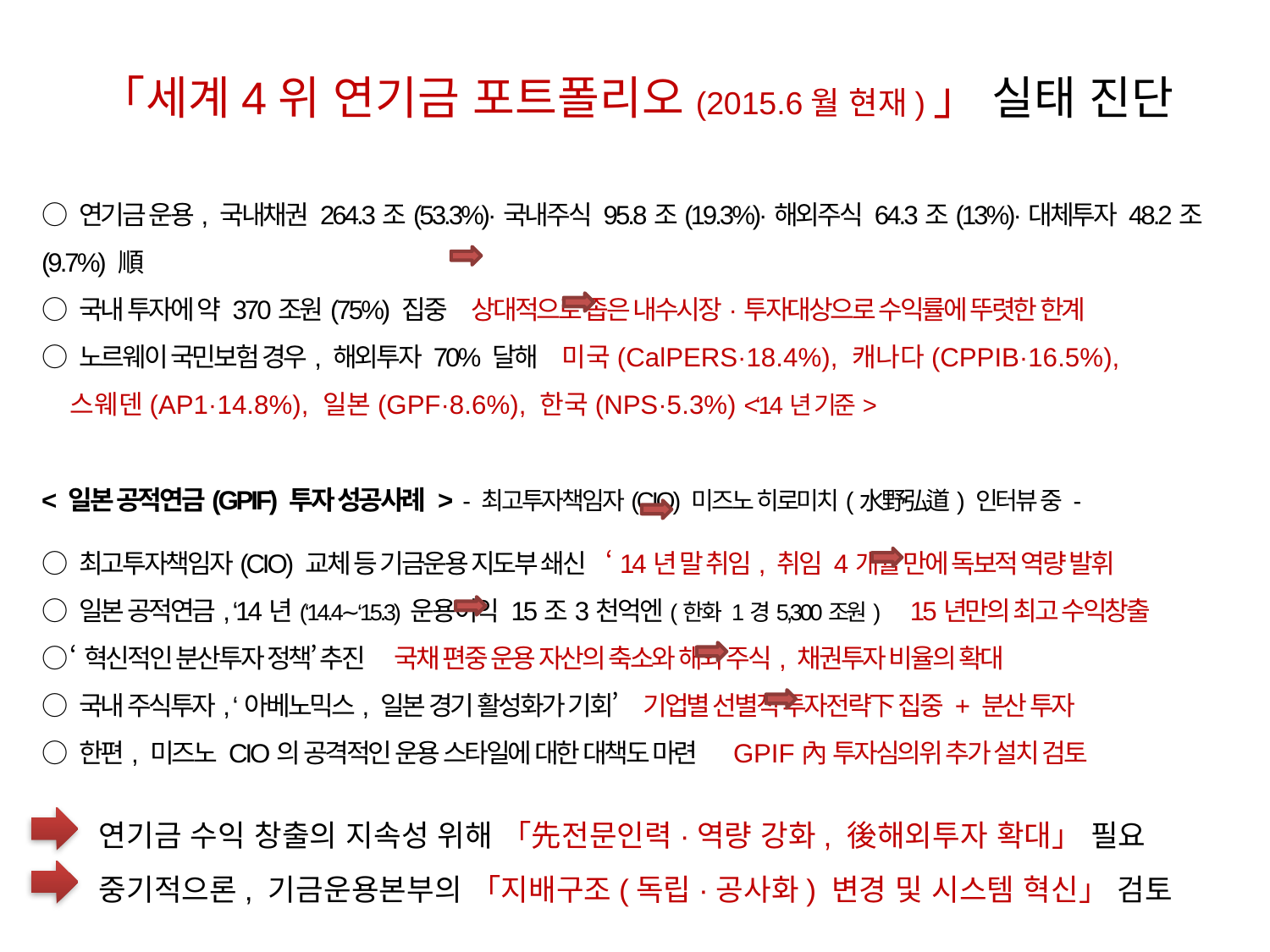

「세계4위 연기금 포트폴리오(2015.6월 현재)」 실태 진단
○ 연기금 운용, 국내채권 264.3조(53.3%)·국내주식 95.8조(19.3%)·해외주식 64.3조(13%)·대체투자 48.2조(9.7%) 順
○ 국내 투자에 약 370조원(75%) 집중     상대적으로 좁은 내수시장·투자대상으로 수익률에 뚜렷한 한계
○ 노르웨이 국민보험 경우, 해외투자 70% 달해     미국(CalPERS·18.4%), 캐나다(CPPIB·16.5%),
   스웨덴(AP1·14.8%), 일본(GPF·8.6%), 한국(NPS·5.3%) <‘14년 기준>

< 일본 공적연금(GPIF) 투자 성공사례 >  - 최고투자책임자(CIO) 미즈노 히로미치(水野弘道) 인터뷰 중 -

○ 최고투자책임자(CIO) 교체 등 기금운용 지도부 쇄신    ‘14년 말 취임, 취임 4개월 만에 독보적 역량 발휘
○ 일본 공적연금, ‘14년(‘14.4∼‘15.3) 운용이익 15조3천억엔(한화 1경5,300조원)        15년만의 최고 수익창출
○ ‘혁신적인 분산투자 정책’ 추진      국채 편중 운용 자산의 축소와 해외 주식, 채권투자 비율의 확대
○ 국내 주식투자, ‘아베노믹스, 일본 경기 활성화가 기회’     기업별 선별적 투자전략下 집중 + 분산 투자
○ 한편, 미즈노 CIO의 공격적인 운용 스타일에 대한 대책도 마련      GPIF內 투자심의위 추가 설치 검토

연기금 수익 창출의 지속성 위해 「先전문인력·역량 강화, 後해외투자 확대」 필요
중기적으론, 기금운용본부의 「지배구조(독립·공사화) 변경 및 시스템 혁신」 검토